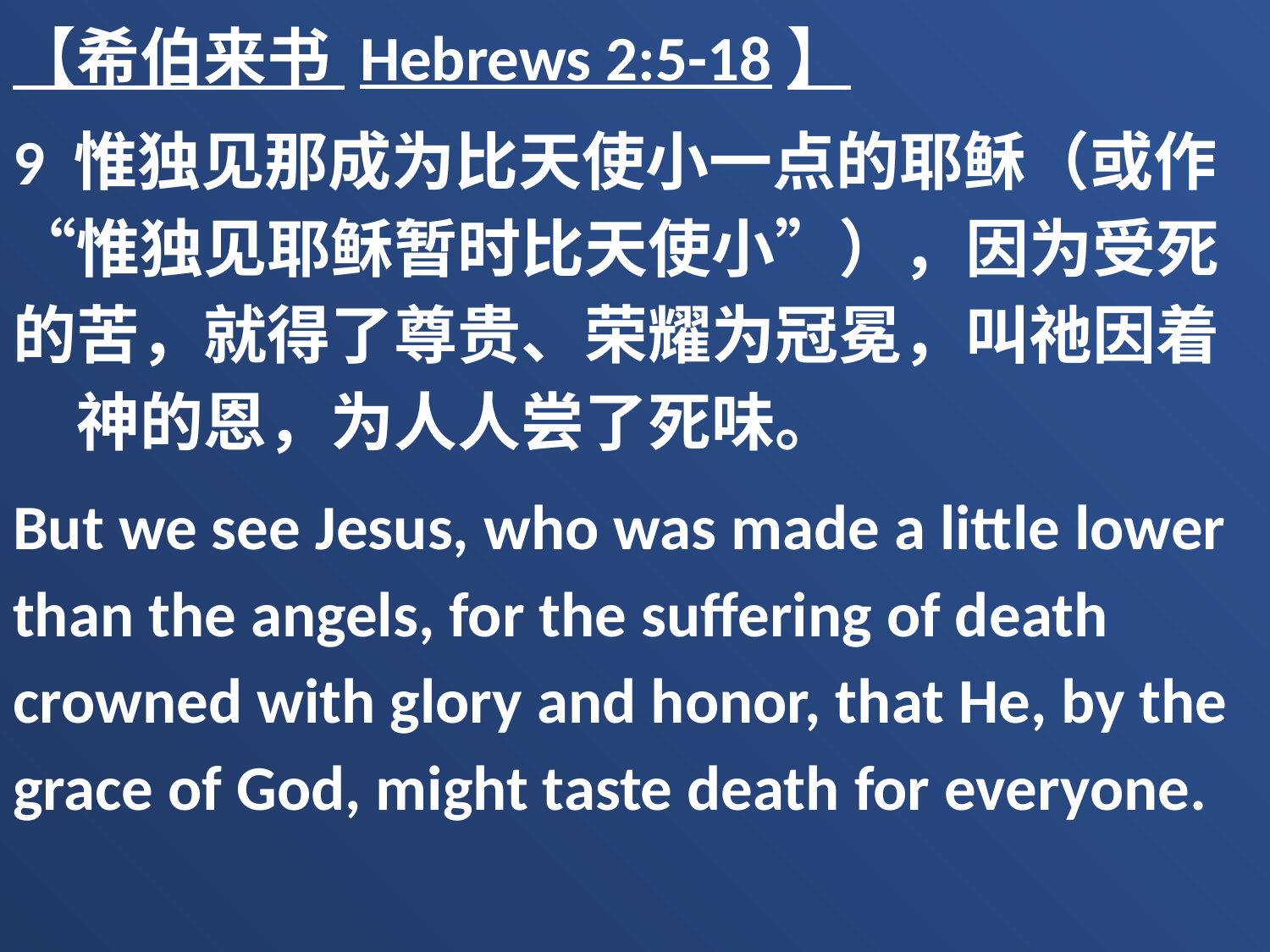

【希伯来书 Hebrews 2:5-18】
9 惟独见那成为比天使小一点的耶稣（或作“惟独见耶稣暂时比天使小”），因为受死的苦，就得了尊贵、荣耀为冠冕，叫祂因着　神的恩，为人人尝了死味。
But we see Jesus, who was made a little lower than the angels, for the suffering of death crowned with glory and honor, that He, by the grace of God, might taste death for everyone.